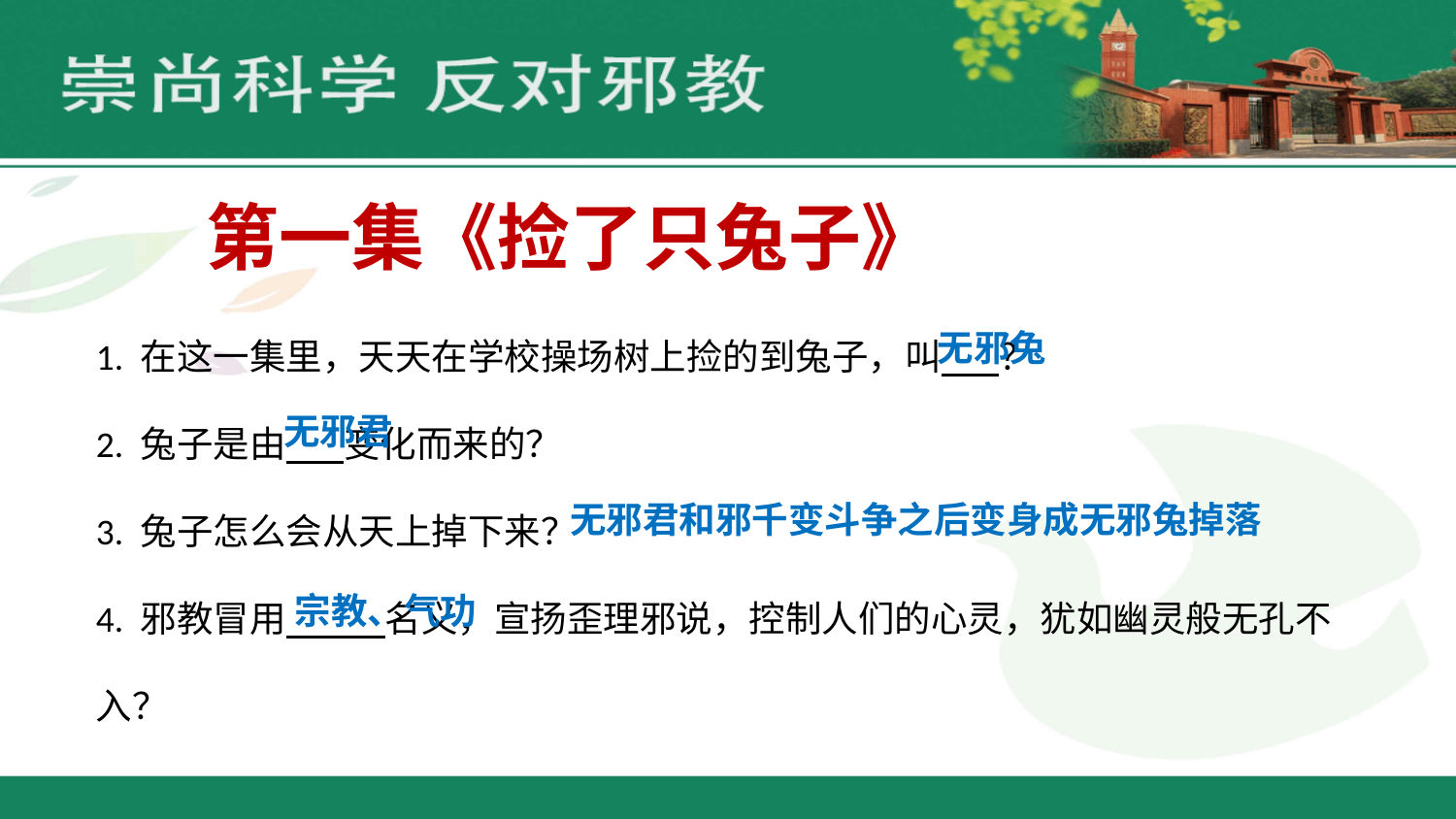

第一集《捡了只兔子》
1. 在这一集里，天天在学校操场树上捡的到兔子，叫       ？
2. 兔子是由       变化而来的？
3. 兔子怎么会从天上掉下来？
4. 邪教冒用            名义，宣扬歪理邪说，控制人们的心灵，犹如幽灵般无孔不入？
无邪兔
无邪君
无邪君和邪千变斗争之后变身成无邪兔掉落
宗教、气功